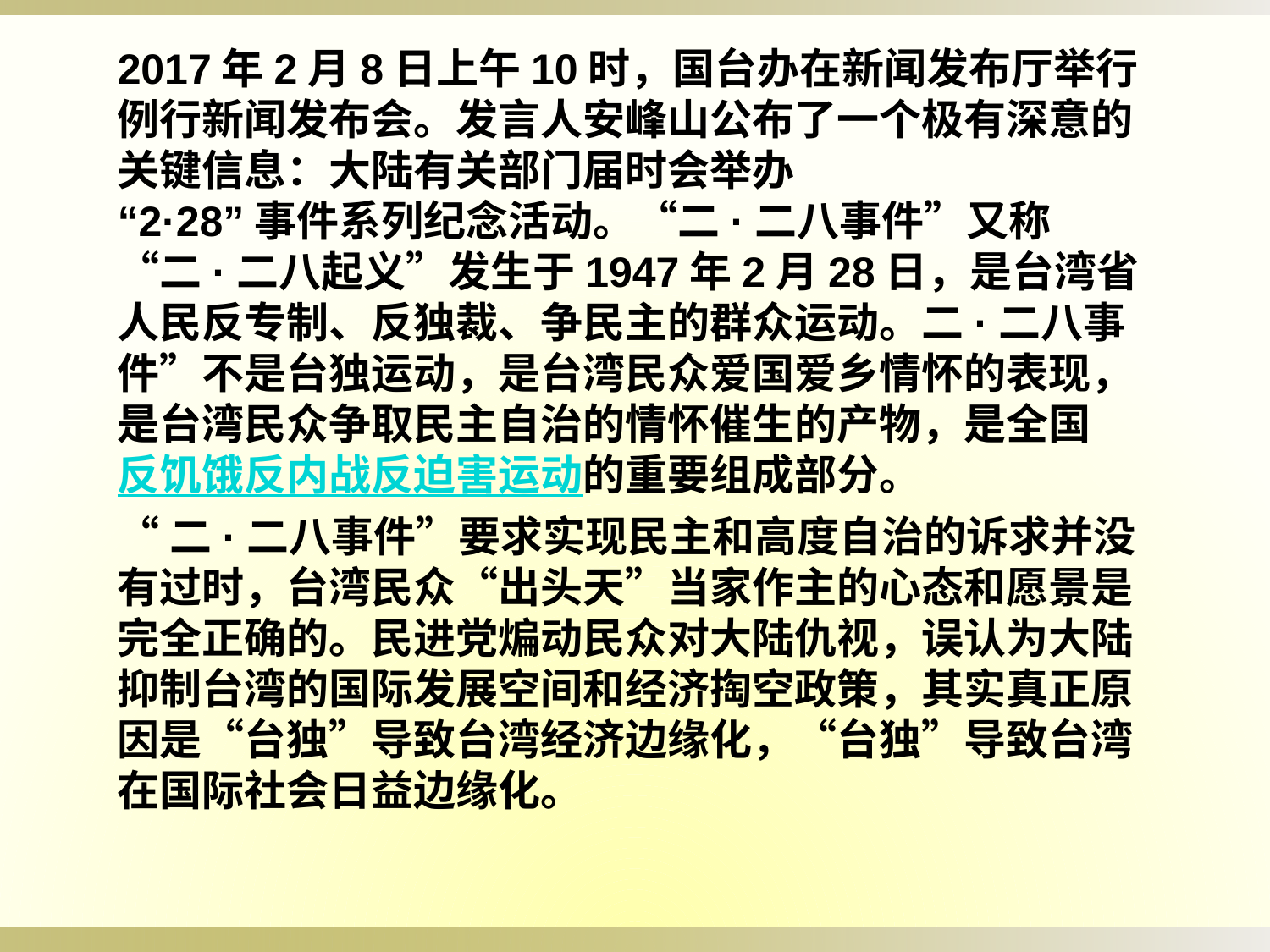

2017年2月8日上午10时，国台办在新闻发布厅举行例行新闻发布会。发言人安峰山公布了一个极有深意的关键信息：大陆有关部门届时会举办
“2·28”事件系列纪念活动。“二·二八事件”又称“二·二八起义”发生于1947年2月28日，是台湾省人民反专制、反独裁、争民主的群众运动。二·二八事件”不是台独运动，是台湾民众爱国爱乡情怀的表现，是台湾民众争取民主自治的情怀催生的产物，是全国反饥饿反内战反迫害运动的重要组成部分。
“二·二八事件”要求实现民主和高度自治的诉求并没有过时，台湾民众“出头天”当家作主的心态和愿景是完全正确的。民进党煸动民众对大陆仇视，误认为大陆抑制台湾的国际发展空间和经济掏空政策，其实真正原因是“台独”导致台湾经济边缘化，“台独”导致台湾在国际社会日益边缘化。